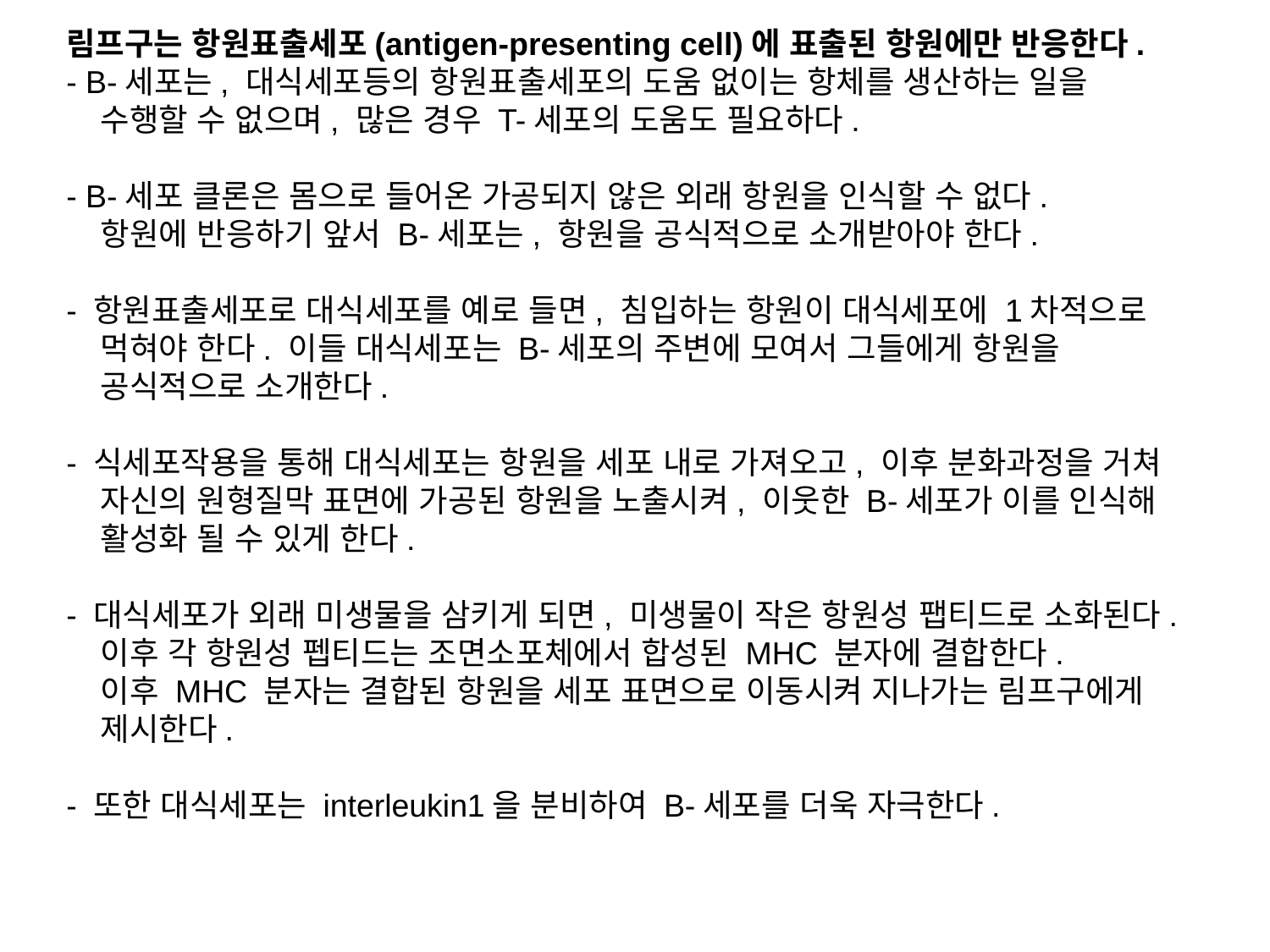

림프구는 항원표출세포(antigen-presenting cell)에 표출된 항원에만 반응한다.
- B-세포는, 대식세포등의 항원표출세포의 도움 없이는 항체를 생산하는 일을
   수행할 수 없으며, 많은 경우 T-세포의 도움도 필요하다.

- B-세포 클론은 몸으로 들어온 가공되지 않은 외래 항원을 인식할 수 없다.
   항원에 반응하기 앞서 B-세포는, 항원을 공식적으로 소개받아야 한다.

- 항원표출세포로 대식세포를 예로 들면, 침입하는 항원이 대식세포에 1차적으로
   먹혀야 한다. 이들 대식세포는 B-세포의 주변에 모여서 그들에게 항원을
   공식적으로 소개한다.

- 식세포작용을 통해 대식세포는 항원을 세포 내로 가져오고, 이후 분화과정을 거쳐
   자신의 원형질막 표면에 가공된 항원을 노출시켜, 이웃한 B-세포가 이를 인식해
   활성화 될 수 있게 한다.

- 대식세포가 외래 미생물을 삼키게 되면, 미생물이 작은 항원성 팹티드로 소화된다.
   이후 각 항원성 펩티드는 조면소포체에서 합성된 MHC 분자에 결합한다.
   이후 MHC 분자는 결합된 항원을 세포 표면으로 이동시켜 지나가는 림프구에게
   제시한다.

- 또한 대식세포는 interleukin1을 분비하여 B-세포를 더욱 자극한다.